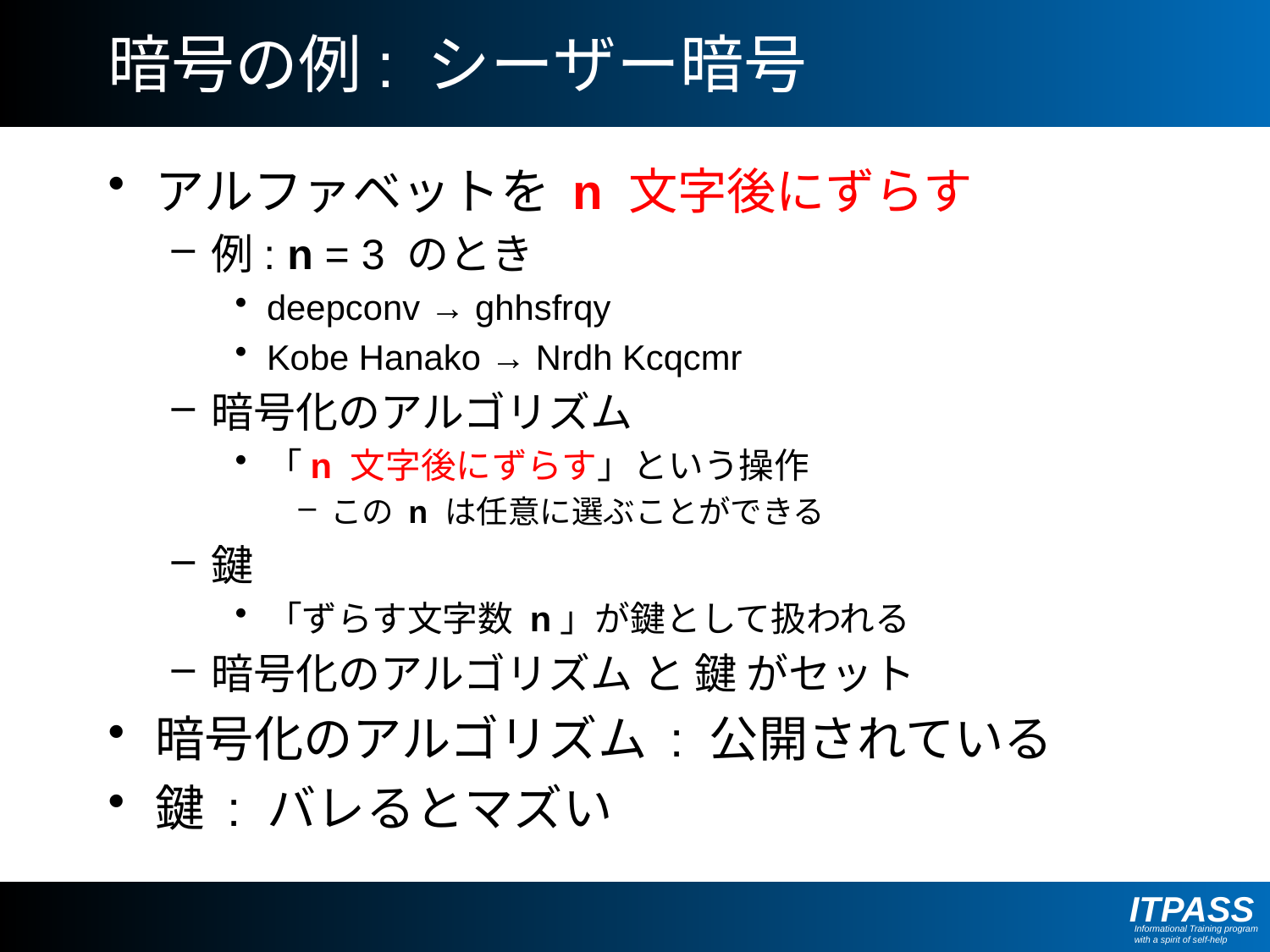

# 暗号の例: シーザー暗号
アルファベットを n 文字後にずらす
例: n = 3 のとき
deepconv → ghhsfrqy
Kobe Hanako → Nrdh Kcqcmr
暗号化のアルゴリズム
「n 文字後にずらす」という操作
この n は任意に選ぶことができる
鍵
「ずらす文字数 n」が鍵として扱われる
暗号化のアルゴリズム と 鍵 がセット
暗号化のアルゴリズム : 公開されている
鍵 : バレるとマズい